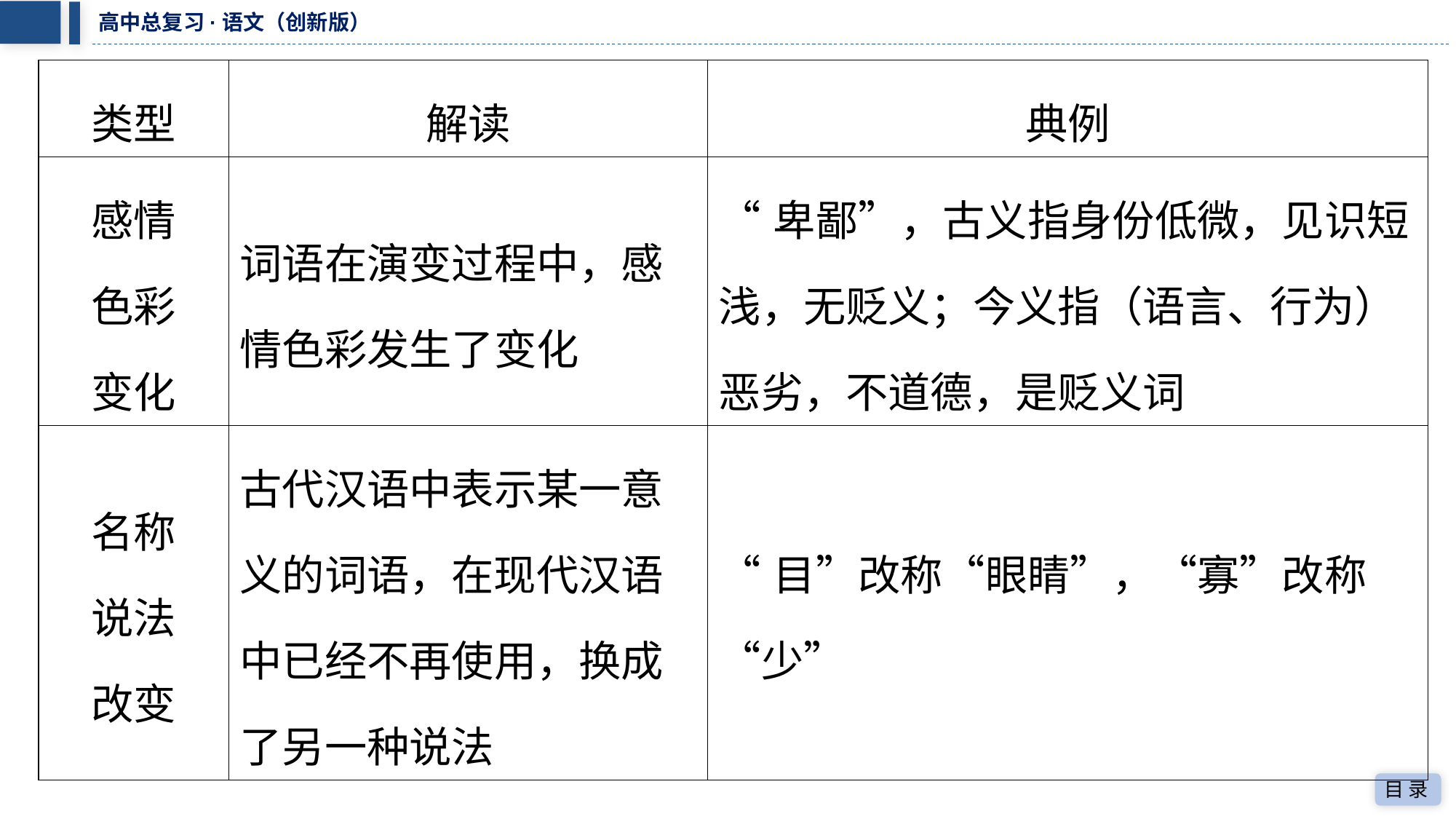

| 类型 | 解读 | 典例 |
| --- | --- | --- |
| 感情 色彩 变化 | 词语在演变过程中，感情色彩发生了变化 | “卑鄙”，古义指身份低微，见识短浅，无贬义；今义指（语言、行为）恶劣，不道德，是贬义词 |
| 名称 说法 改变 | 古代汉语中表示某一意义的词语，在现代汉语中已经不再使用，换成了另一种说法 | “目”改称“眼睛”，“寡”改称“少” |